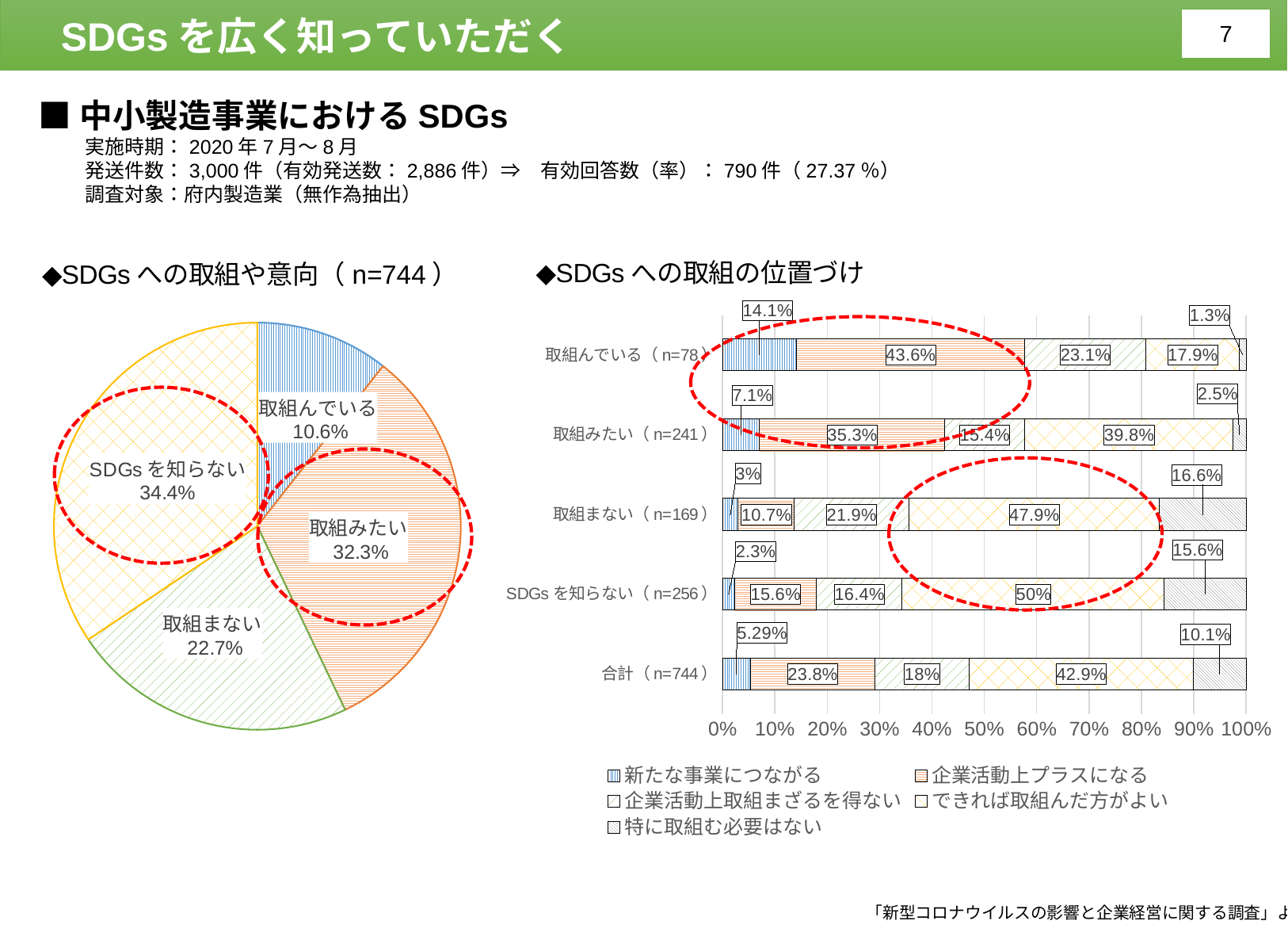

SDGsを広く知っていただく
■中小製造事業におけるSDGs
実施時期：2020年7月～8月
発送件数：3,000件（有効発送数：2,886件）⇒　有効回答数（率）：790件（27.37％）
調査対象：府内製造業（無作為抽出）

### Chart

| Category | SDGsへの取組や意向（単位：％）(n=744) |
|---|---|
| 取組んでいる | 10.6 |
| 取組みたい | 32.3 |
| 取組まない | 22.7 |
| SDGsを知らない | 34.4 |

### Chart: ◆SDGsへの取組の位置づけ

| Category | 新たな事業につながる | 企業活動上プラスになる | 企業活動上取組まざるを得ない | できれば取組んだ方がよい | 特に取組む必要はない |
|---|---|---|---|---|---|
| 合計（n=744） | 5.29 | 23.8 | 18.0 | 42.9 | 10.1 |
| SDGsを知らない（n=256） | 2.3 | 15.6 | 16.4 | 50.0 | 15.6 |
| 取組まない（n=169） | 3.0 | 10.7 | 21.9 | 47.9 | 16.6 |
| 取組みたい（n=241） | 7.1 | 35.3 | 15.4 | 39.8 | 2.5 |
| 取組んでいる（n=78） | 14.1 | 43.6 | 23.1 | 17.9 | 1.3 |

「新型コロナウイルスの影響と企業経営に関する調査」より